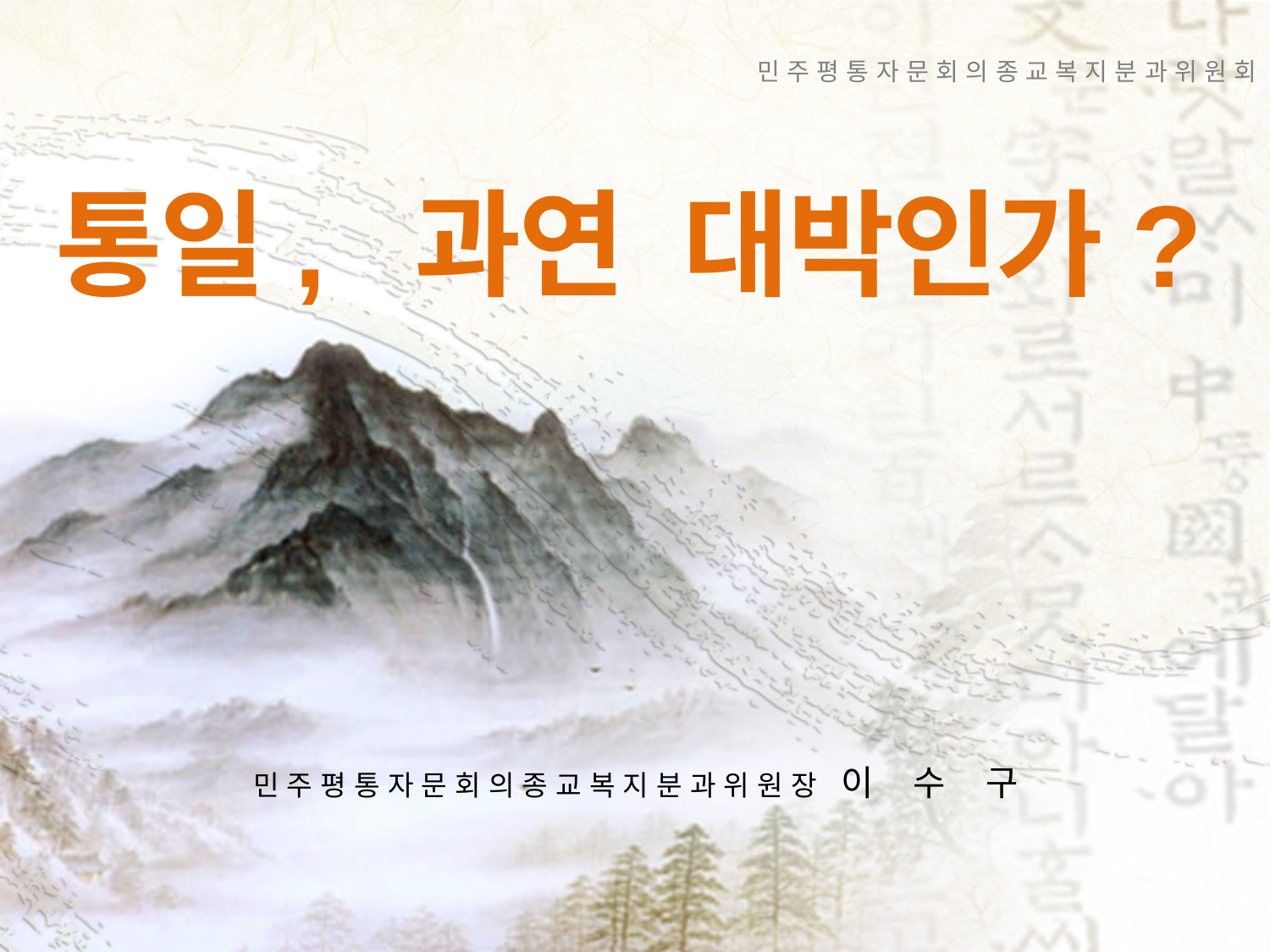

민 주 평 통 자 문 회 의 종 교 복 지 분 과 위 원 회

 통일,  과연  대박인가?
민 주 평 통 자 문 회 의 종 교 복 지 분 과 위 원 장   이    수    구